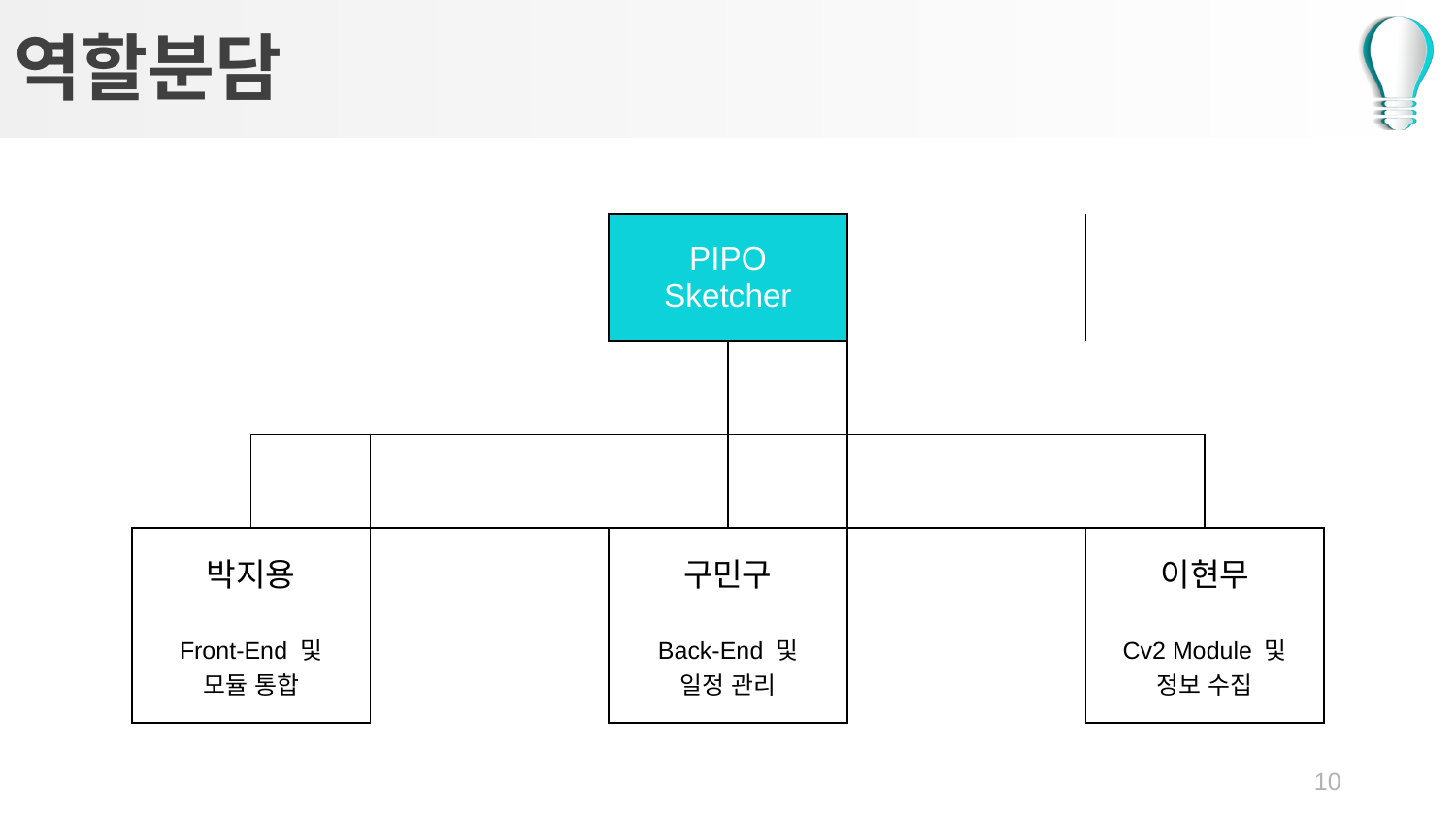

# 역할분담
|  |  |  | PIPO Sketcher |  |  |  |  |
| --- | --- | --- | --- | --- | --- | --- | --- |
|  |  |  |  |  |  |  |  |
|  |  |  |  |  |  |  |  |
| 박지용 Front-End 및 모듈 통합 |  |  | 구민구 Back-End 및 일정 관리 |  |  | 이현무 Cv2 Module 및 정보 수집 |  |
10